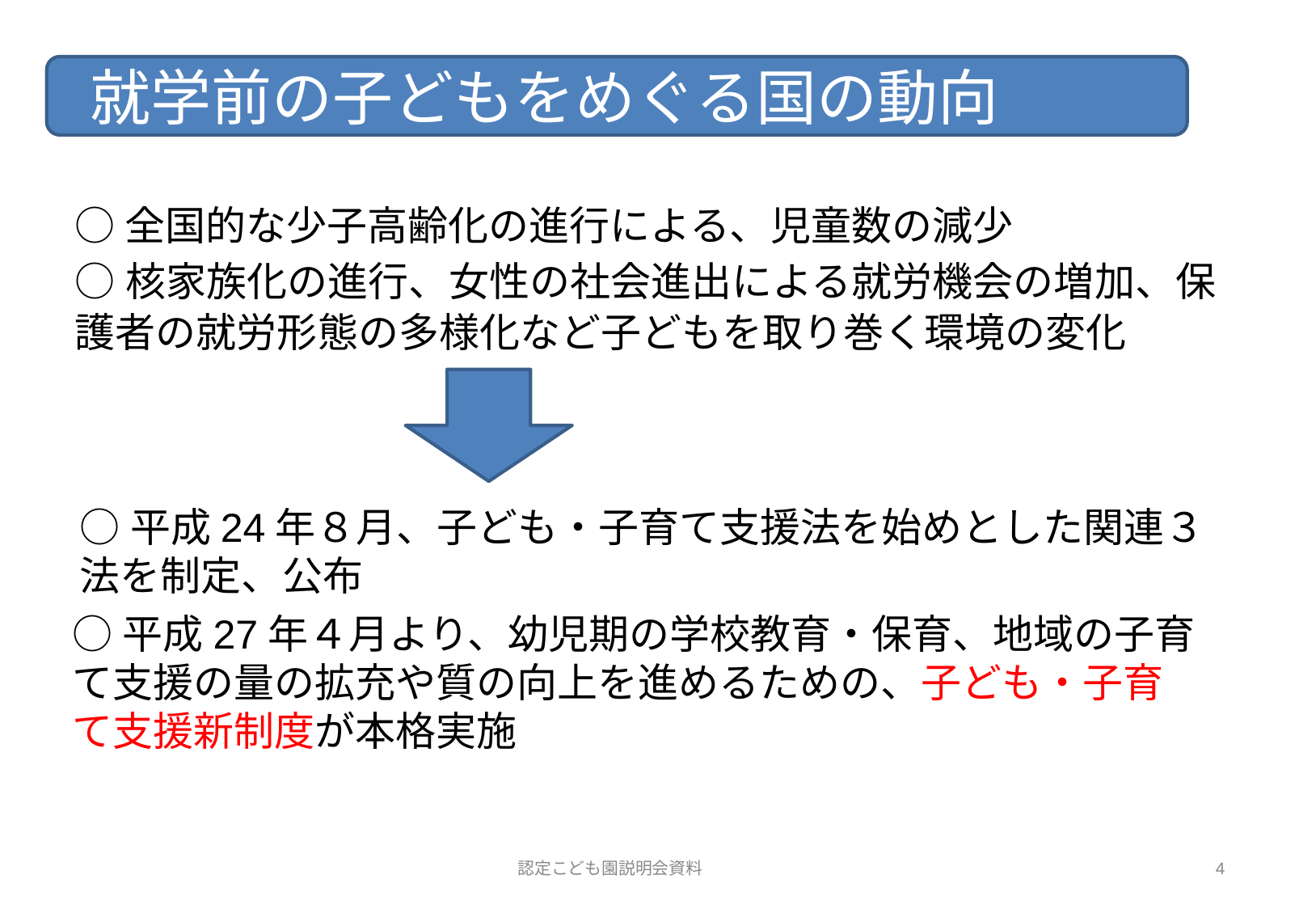

就学前の子どもをめぐる国の動向
○全国的な少子高齢化の進行による、児童数の減少
○核家族化の進行、女性の社会進出による就労機会の増加、保
護者の就労形態の多様化など子どもを取り巻く環境の変化

○平成24年８月、子ども・子育て支援法を始めとした関連３法を制定、公布
○平成27年４月より、幼児期の学校教育・保育、地域の子育て支援の量の拡充や質の向上を進めるための、子ども・子育て支援新制度が本格実施
認定こども園説明会資料
4